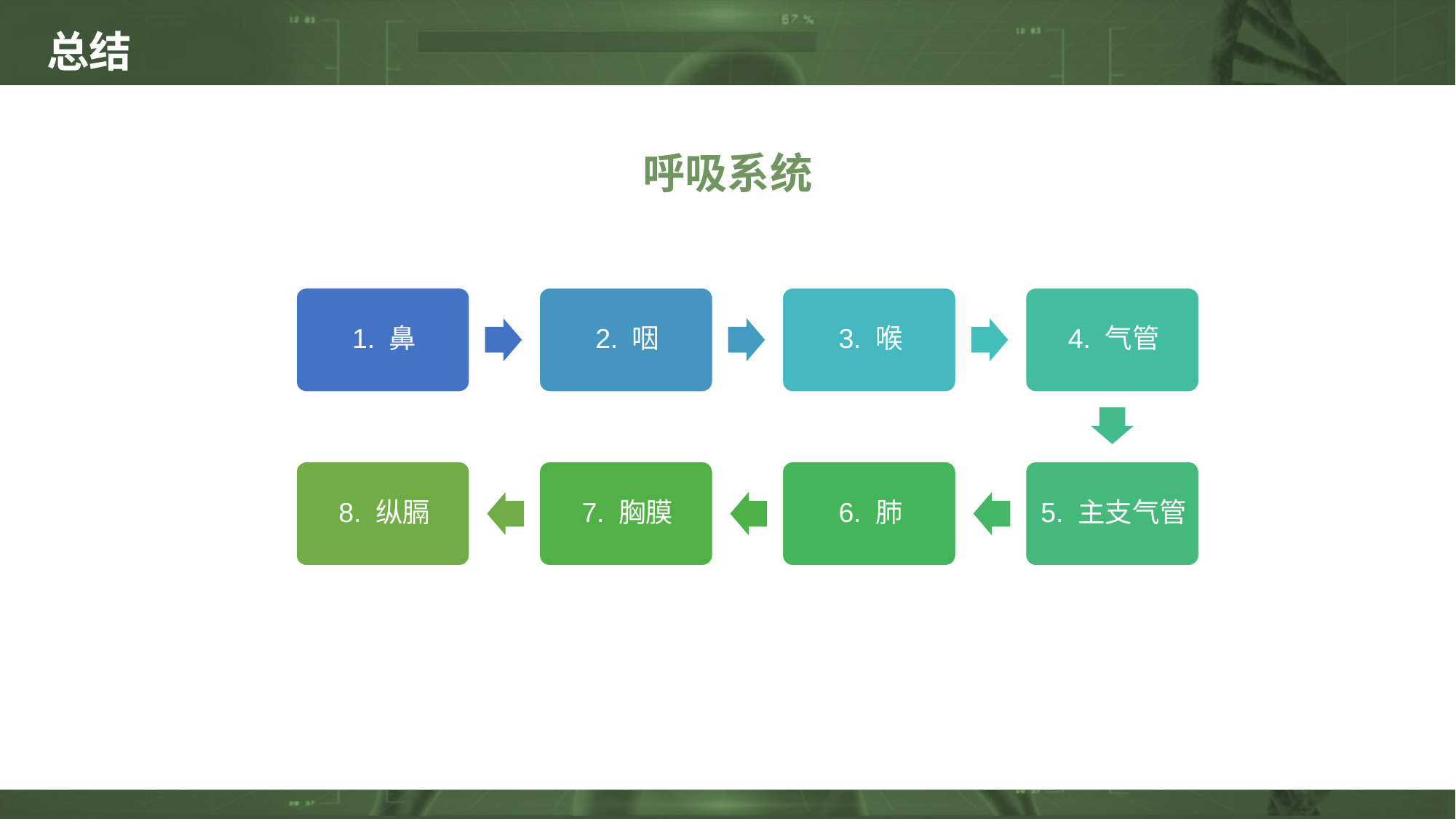

总结
呼吸系统
1. 鼻

2. 咽

3. 喉

4. 气管

5. 主支气管

6. 肺

7. 胸膜

8. 纵膈